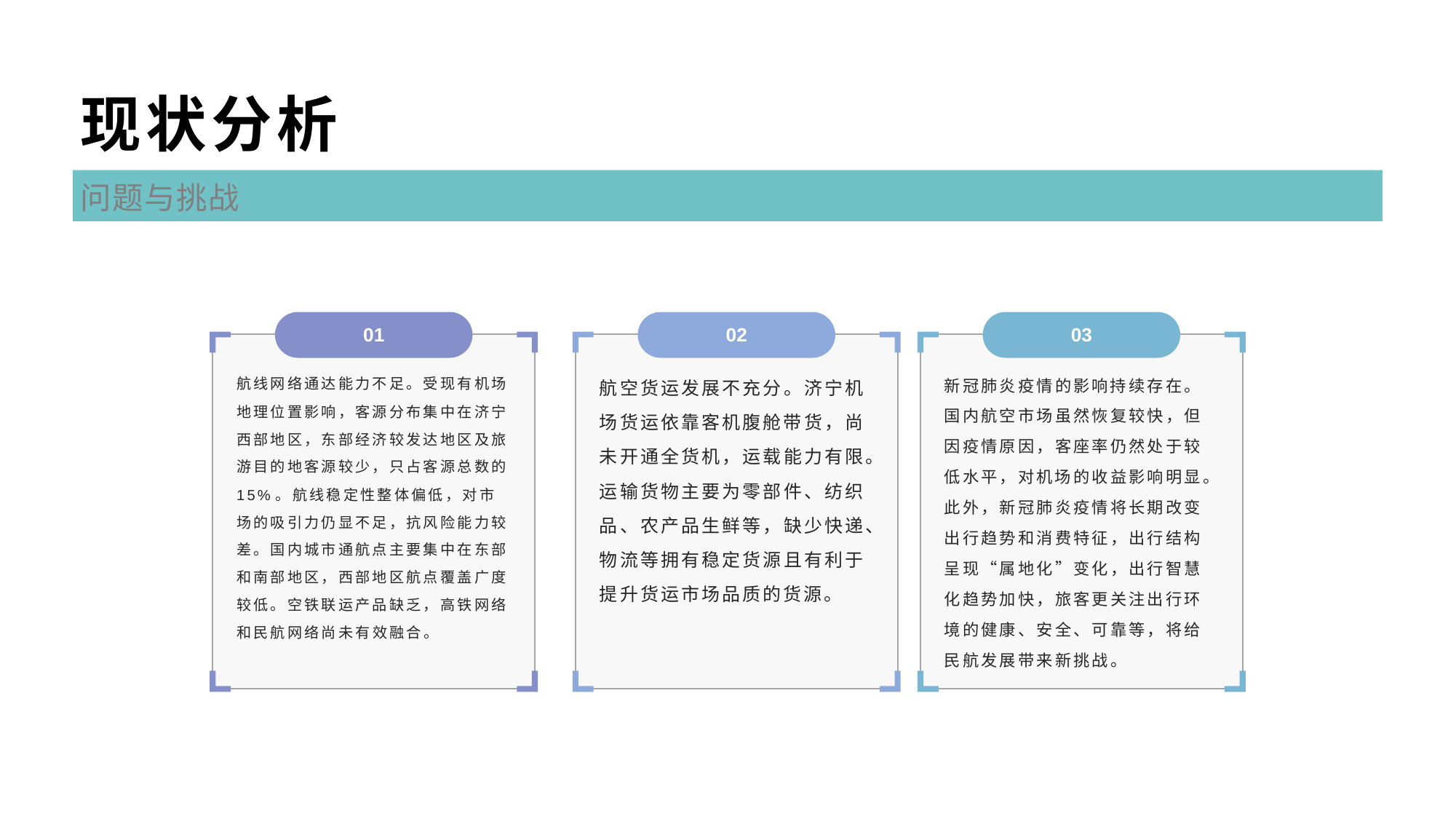

现状分析
问题与挑战
01
02
03

航线网络通达能力不足。受现有机场地理位置影响，客源分布集中在济宁西部地区，东部经济较发达地区及旅游目的地客源较少，只占客源总数的15%。航线稳定性整体偏低，对市场的吸引力仍显不足，抗风险能力较差。国内城市通航点主要集中在东部和南部地区，西部地区航点覆盖广度较低。空铁联运产品缺乏，高铁网络和民航网络尚未有效融合。
航空货运发展不充分。济宁机场货运依靠客机腹舱带货，尚未开通全货机，运载能力有限。运输货物主要为零部件、纺织品、农产品生鲜等，缺少快递、物流等拥有稳定货源且有利于提升货运市场品质的货源。
新冠肺炎疫情的影响持续存在。国内航空市场虽然恢复较快，但因疫情原因，客座率仍然处于较低水平，对机场的收益影响明显。此外，新冠肺炎疫情将长期改变出行趋势和消费特征，出行结构呈现“属地化”变化，出行智慧化趋势加快，旅客更关注出行环境的健康、安全、可靠等，将给民航发展带来新挑战。